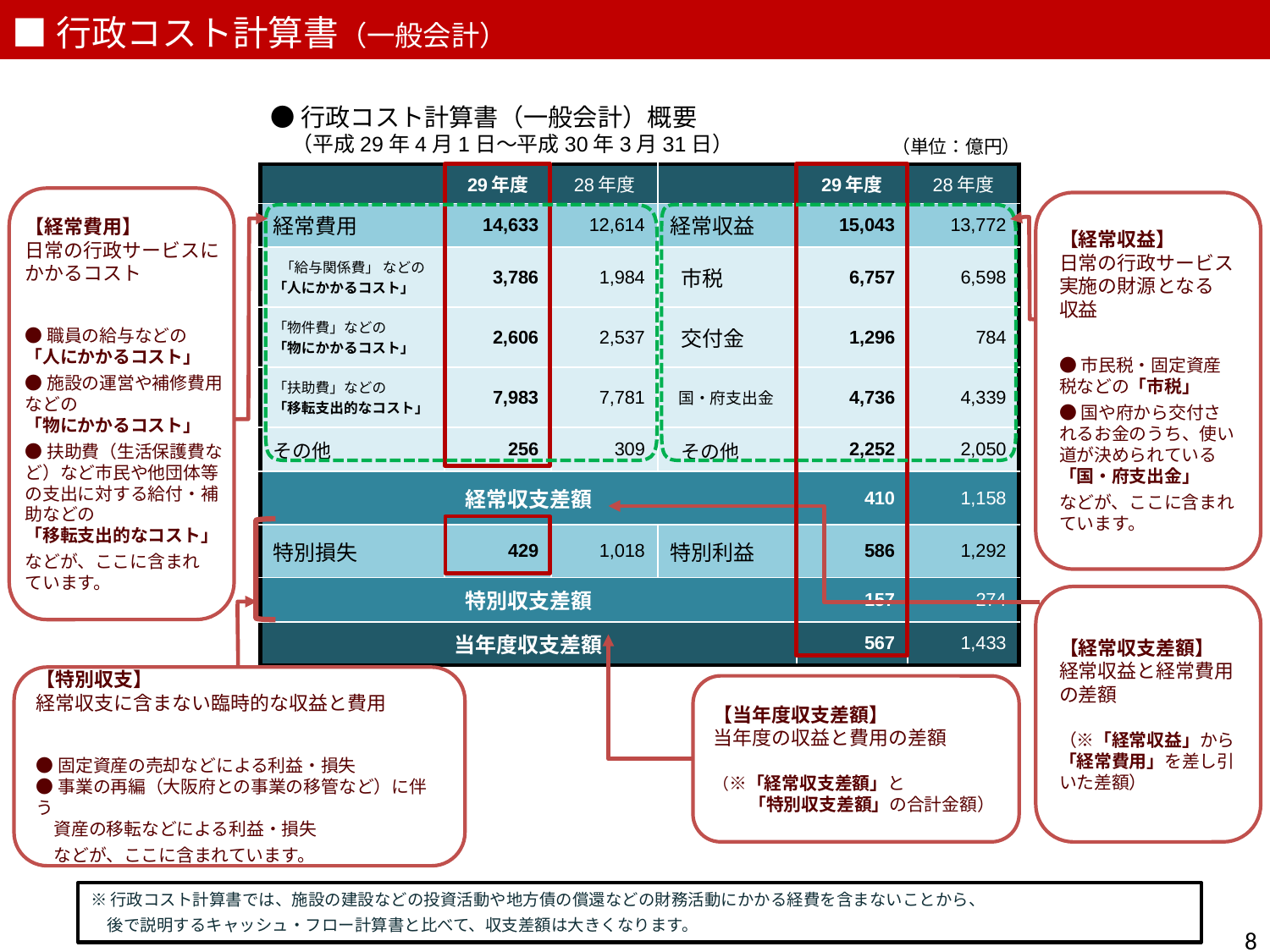

|  |
| --- |
■行政コスト計算書（一般会計）
●行政コスト計算書（一般会計）概要
　（平成29年4月1日～平成30年3月31日）
（単位：億円）

|  | 29年度 | 28年度 |  | 29年度 | 28年度 |
| --- | --- | --- | --- | --- | --- |
| 経常費用 | 14,633 | 12,614 | 経常収益 | 15,043 | 13,772 |
| 「給与関係費」 などの「人にかかるコスト」 | 3,786 | 1,984 | 市税 | 6,757 | 6,598 |
| 「物件費」などの 「物にかかるコスト」 | 2,606 | 2,537 | 交付金 | 1,296 | 784 |
| 「扶助費」などの 「移転支出的なコスト」 | 7,983 | 7,781 | 国・府支出金 | 4,736 | 4,339 |
| その他 | 256 | 309 | その他 | 2,252 | 2,050 |
| 経常収支差額 |  |  |  | 410 | 1,158 |
| 特別損失 | 429 | 1,018 | 特別利益 | 586 | 1,292 |
| 特別収支差額 |  |  |  | 157 | 274 |
| 当年度収支差額 |  |  |  | 567 | 1,433 |
【経常費用】
日常の行政サービスにかかるコスト

●職員の給与などの
「人にかかるコスト」

●施設の運営や補修費用などの
「物にかかるコスト」

●扶助費（生活保護費など）など市民や他団体等の支出に対する給付・補助などの
「移転支出的なコスト」

などが、ここに含まれ
ています。
【経常収益】
日常の行政サービス実施の財源となる
収益

●市民税・固定資産税などの「市税」

●国や府から交付されるお金のうち、使い道が決められている
「国・府支出金」

などが、ここに含まれています。

【経常収支差額】
経常収益と経常費用の差額

（※「経常収益」から「経常費用」を差し引いた差額）

【特別収支】
経常収支に含まない臨時的な収益と費用

●固定資産の売却などによる利益・損失
●事業の再編（大阪府との事業の移管など）に伴う
　資産の移転などによる利益・損失

　などが、ここに含まれています。
【当年度収支差額】
当年度の収益と費用の差額

（※「経常収支差額」と
　　「特別収支差額」の合計金額）
※行政コスト計算書では、施設の建設などの投資活動や地方債の償還などの財務活動にかかる経費を含まないことから、
　後で説明するキャッシュ・フロー計算書と比べて、収支差額は大きくなります。
8